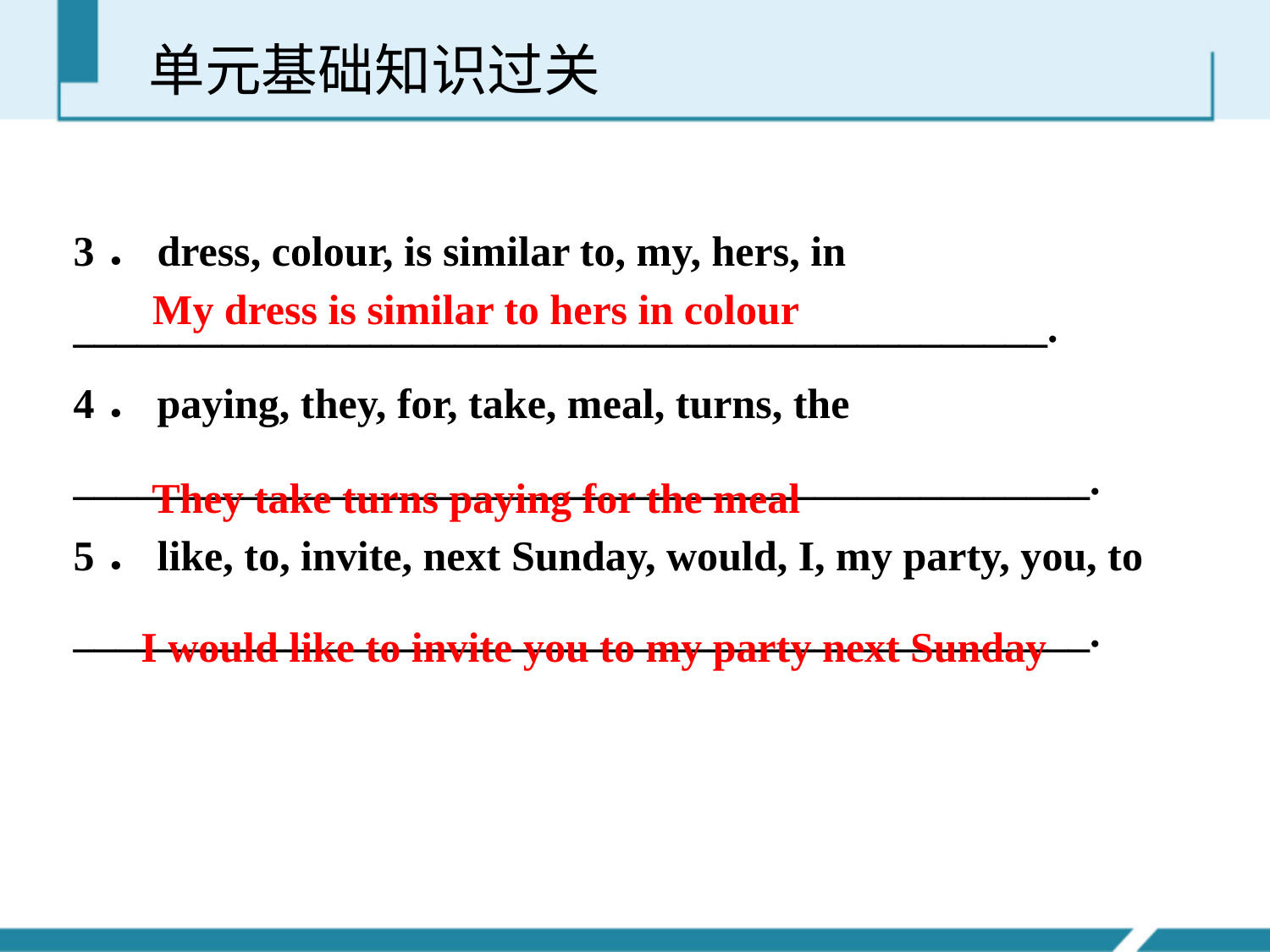

单元基础知识过关
3．dress, colour, is similar to, my, hers, in
______________________________________________.
4．paying, they, for, take, meal, turns, the
________________________________________________.
5．like, to, invite, next Sunday, would, I, my party, you, to
________________________________________________.
My dress is similar to hers in colour
They take turns paying for the meal
I would like to invite you to my party next Sunday